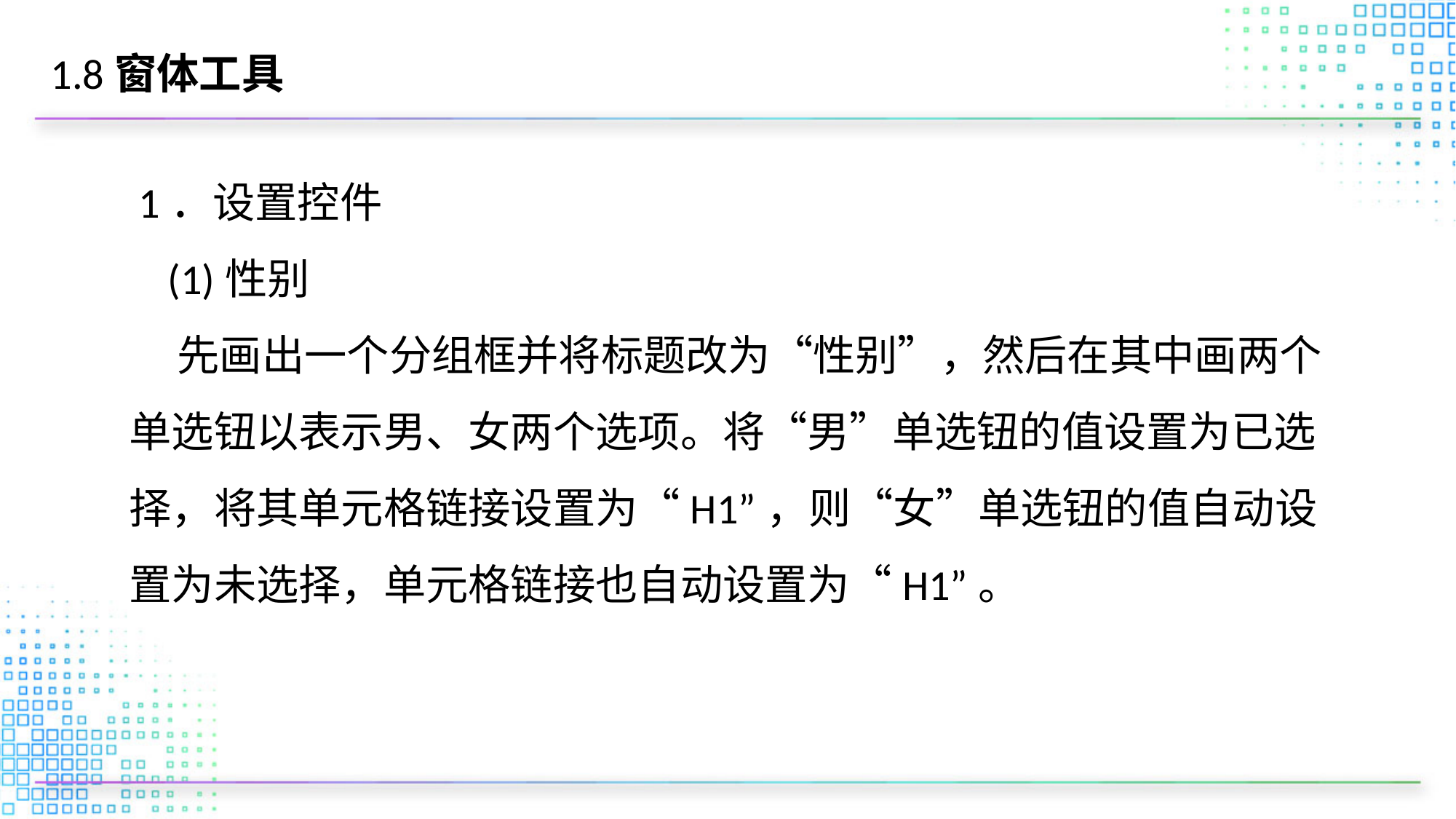

# 1.8窗体工具
 1．设置控件
    (1)性别
    先画出一个分组框并将标题改为“性别”，然后在其中画两个单选钮以表示男、女两个选项。将“男”单选钮的值设置为已选择，将其单元格链接设置为“H1”，则“女”单选钮的值自动设置为未选择，单元格链接也自动设置为“H1”。